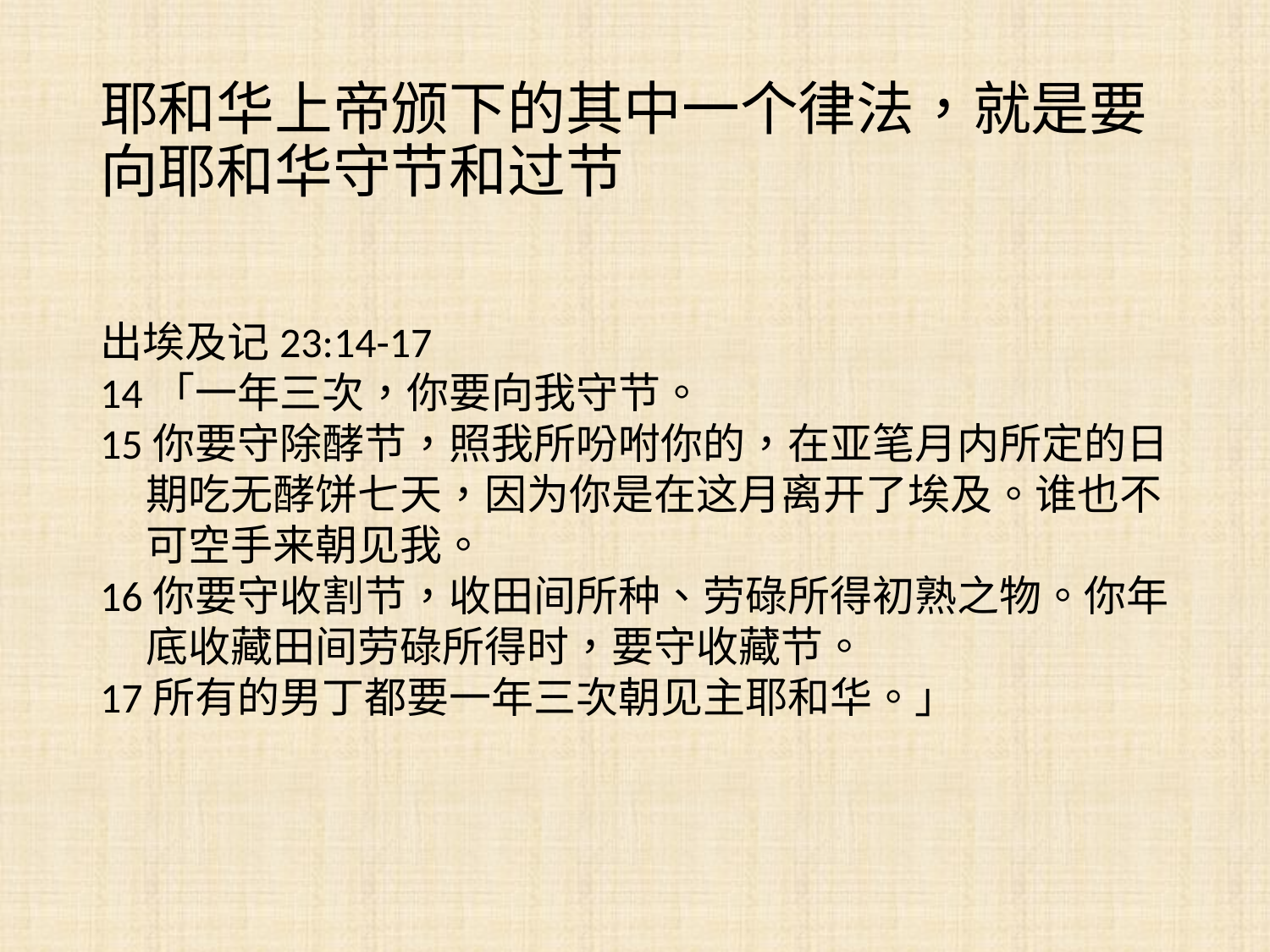

# 耶和华上帝颁下的其中一个律法，就是要向耶和华守节和过节
出埃及记23:14-17
14「一年三次，你要向我守节。
15你要守除酵节，照我所吩咐你的，在亚笔月内所定的日期吃无酵饼七天，因为你是在这月离开了埃及。谁也不可空手来朝见我。
16你要守收割节，收田间所种、劳碌所得初熟之物。你年底收藏田间劳碌所得时，要守收藏节。
17所有的男丁都要一年三次朝见主耶和华。」